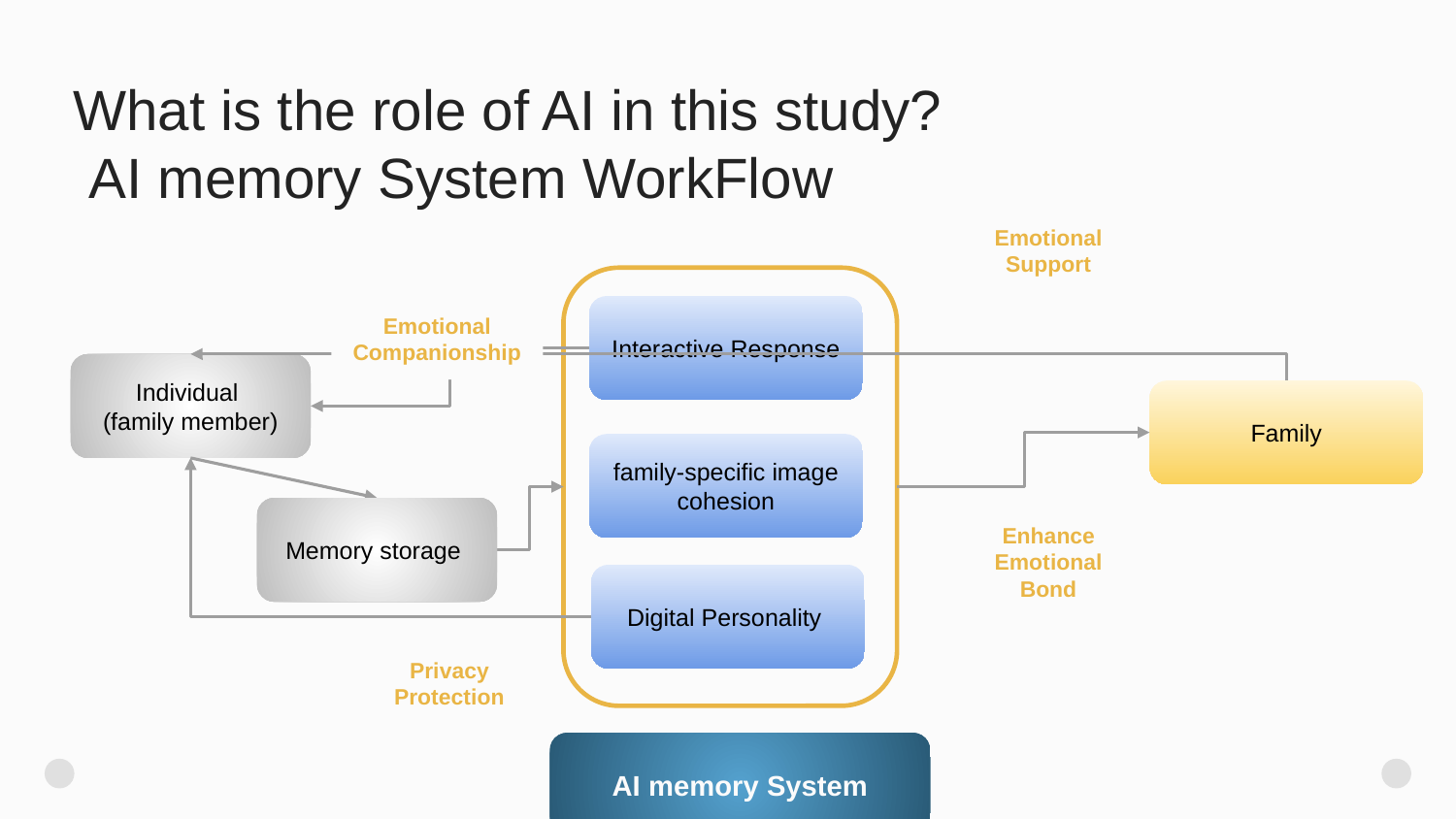

# What is the role of AI in this study?
 AI memory System WorkFlow
Emotional Support
家庭

Interactive Response
Emotional Companionship
Individual
(family member)
Family
family-specific image cohesion
Memory storage
Enhance Emotional
Bond
Digital Personality
Privacy Protection
AI memory System